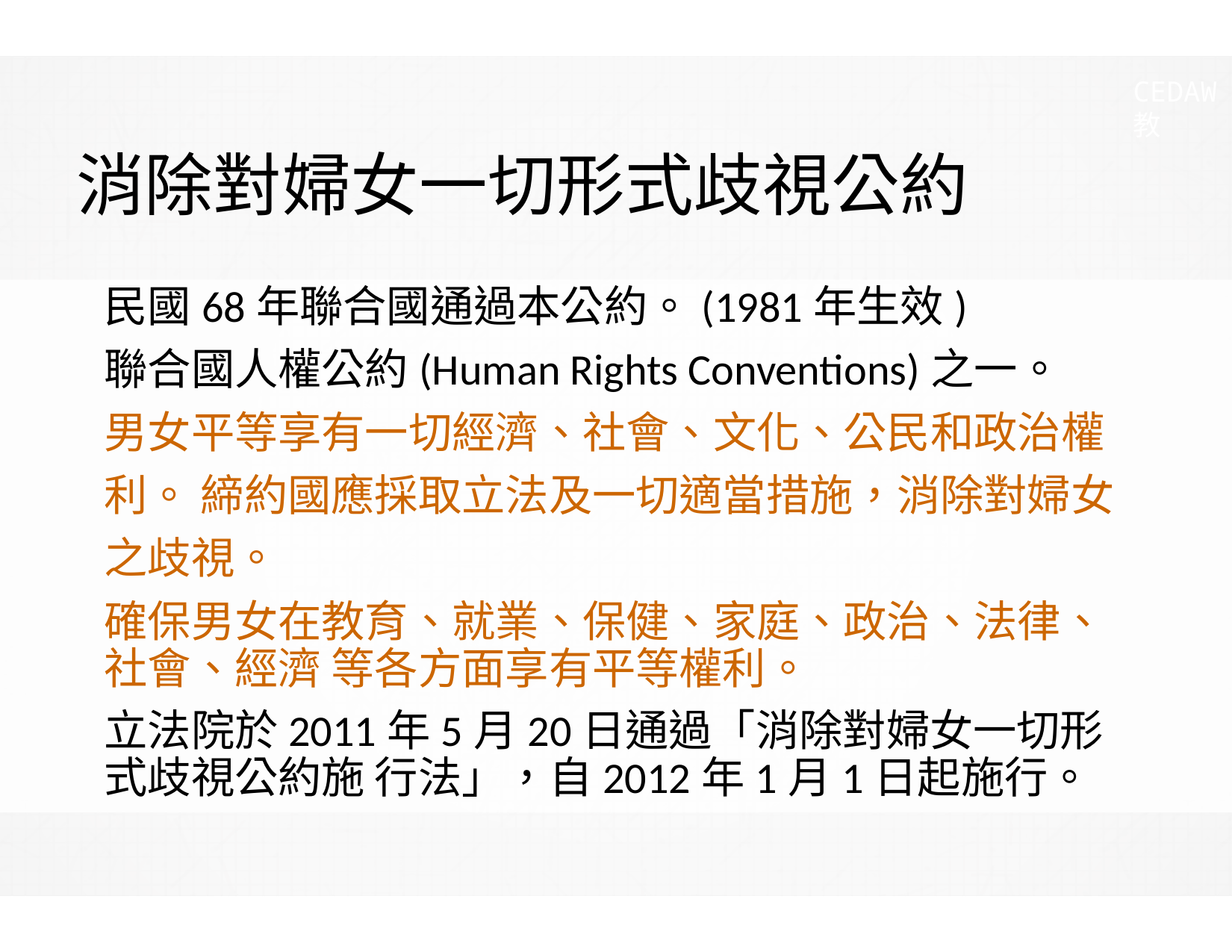

CEDAW教
# 消除對婦女一切形式歧視公約
民國68年聯合國通過本公約。(1981年生效)
聯合國人權公約(Human Rights Conventions)之一。
男女平等享有一切經濟、社會、文化、公民和政治權利。 締約國應採取立法及一切適當措施，消除對婦女之歧視。
確保男女在教育、就業、保健、家庭、政治、法律、社會、經濟 等各方面享有平等權利。
立法院於2011年5月20日通過「消除對婦女一切形式歧視公約施 行法」，自2012年1月1日起施行。